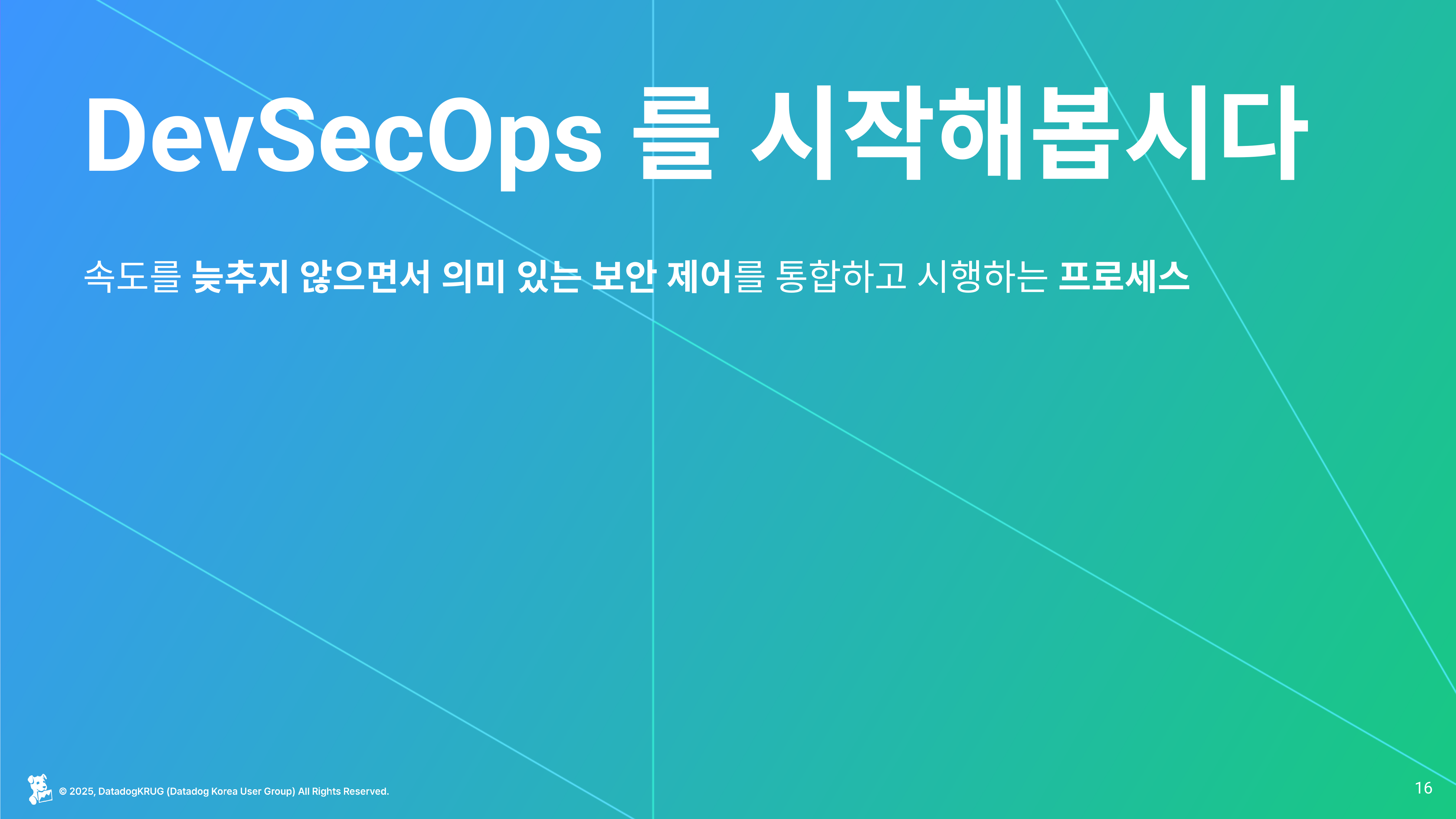

# DevSecOps를 시작해봅시다
속도를 늦추지 않으면서 의미 있는 보안 제어를 통합하고 시행하는 프로세스
16